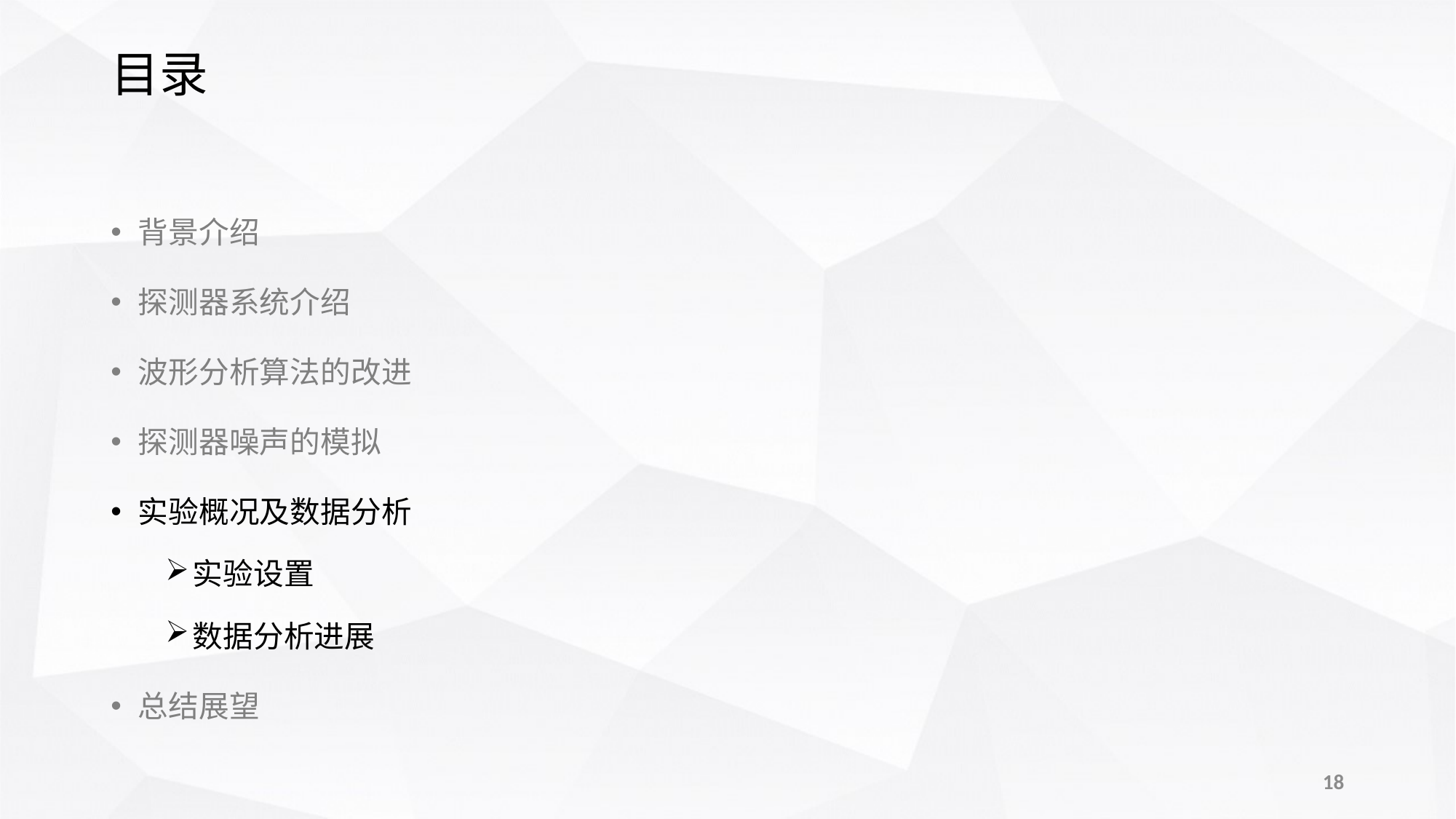

# 目录
背景介绍
探测器系统介绍
波形分析算法的改进
探测器噪声的模拟
实验概况及数据分析
实验设置
数据分析进展
总结展望
18